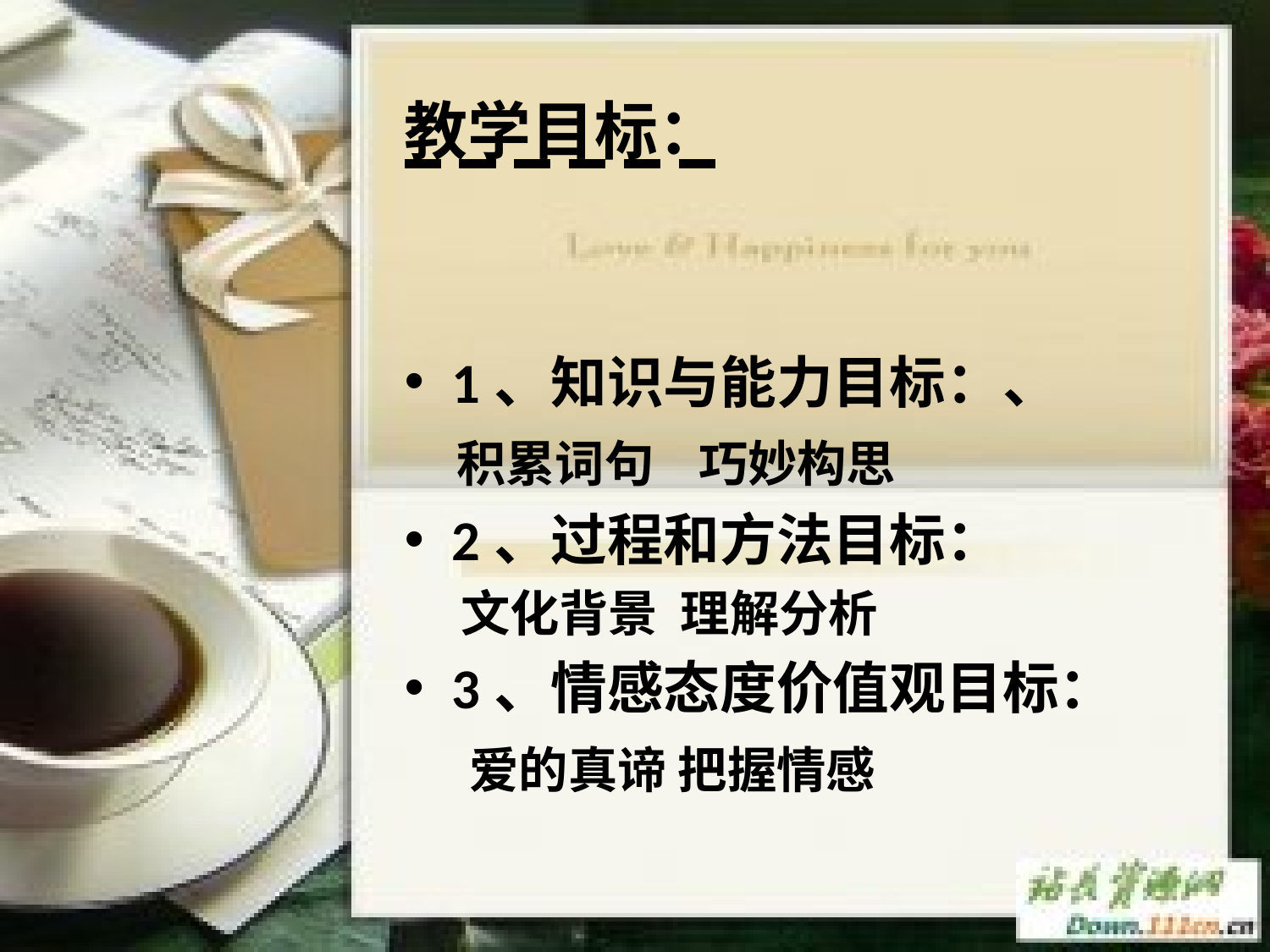

教学目标：

1、知识与能力目标：、
   积累词句    巧妙构思
2、过程和方法目标：
    文化背景  理解分析
3、情感态度价值观目标：
    爱的真谛 把握情感